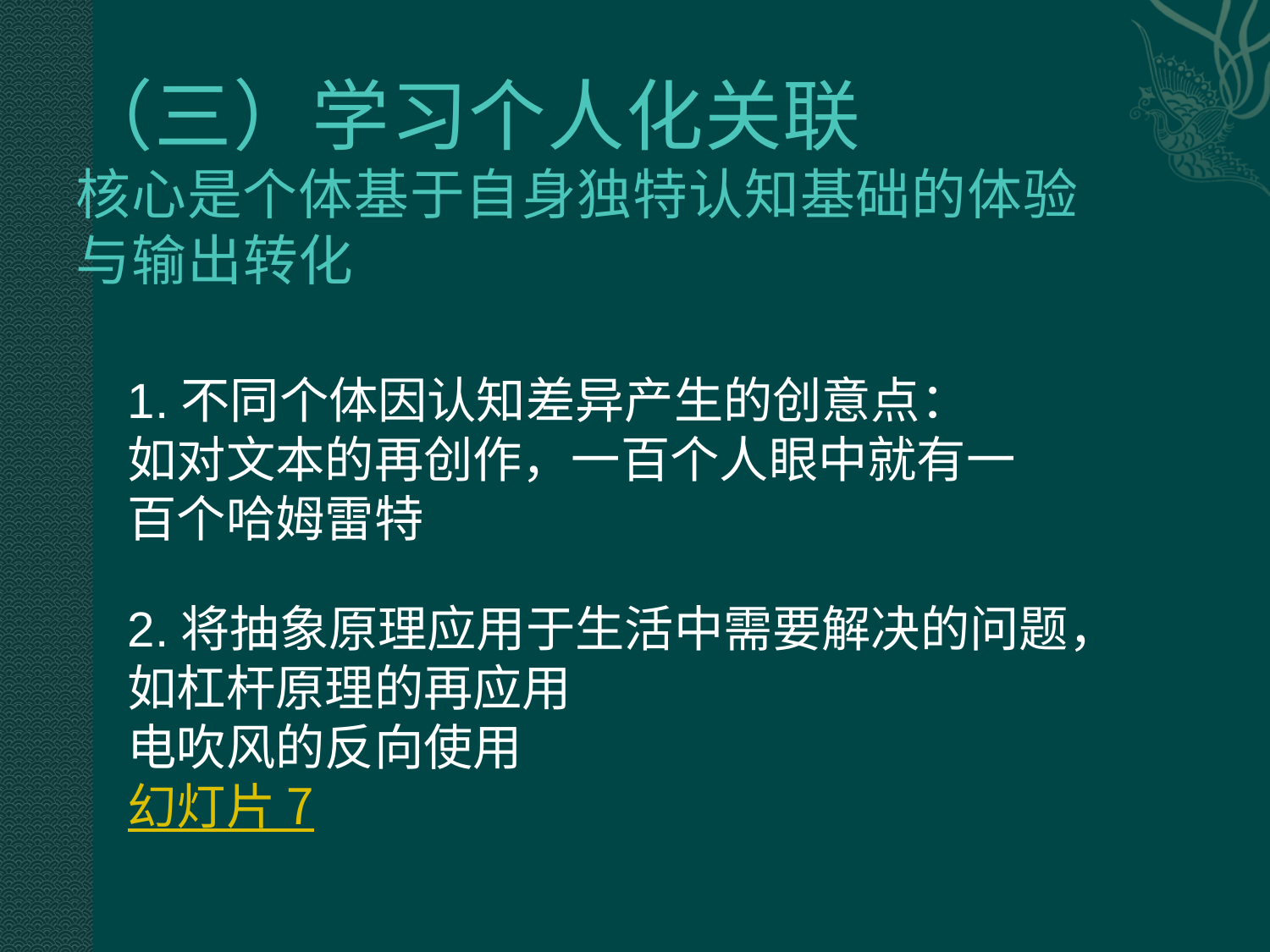

# （三）学习个人化关联 核心是个体基于自身独特认知基础的体验与输出转化
1.不同个体因认知差异产生的创意点：
如对文本的再创作，一百个人眼中就有一百个哈姆雷特
2.将抽象原理应用于生活中需要解决的问题，如杠杆原理的再应用
电吹风的反向使用
幻灯片 7